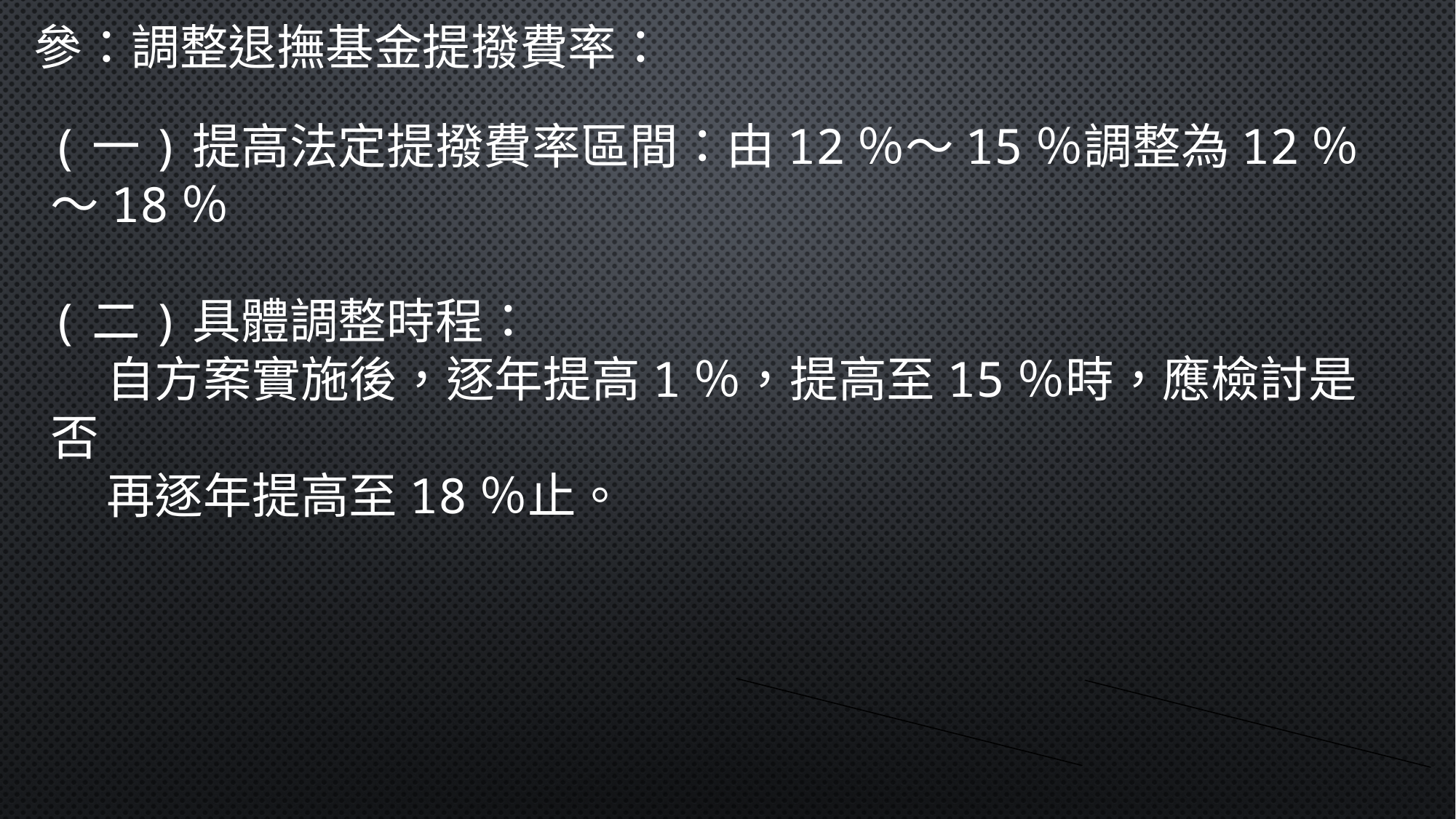

參：調整退撫基金提撥費率：

(一)提高法定提撥費率區間：由12％～15％調整為12％～18％

(二)具體調整時程：
    自方案實施後，逐年提高1％，提高至15％時，應檢討是否
    再逐年提高至18％止。